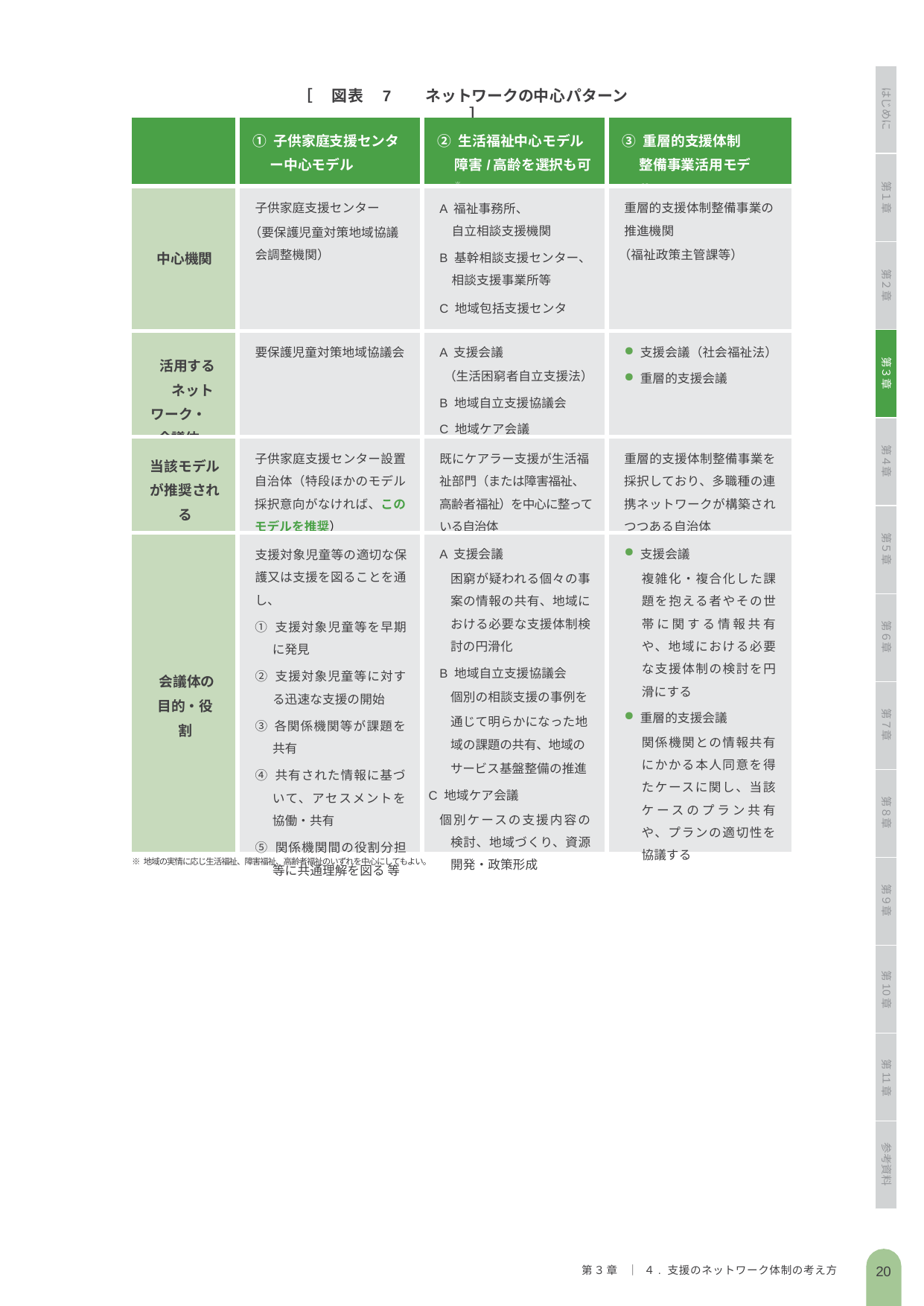

［	図表　7　　ネットワークの中心パターン　　］
はじめに
|  | ① 子供家庭支援センター中心モデル | ② 生活福祉中心モデル 障害/高齢を選択も可※ | ③ 重層的支援体制 整備事業活用モデル |
| --- | --- | --- | --- |
| 中心機関 | 子供家庭支援センター （要保護児童対策地域協議会調整機関） | A 福祉事務所、 自立相談支援機関 B 基幹相談支援センター、 相談支援事業所等 C 地域包括支援センターのいずれか | 重層的支援体制整備事業の推進機関 （福祉政策主管課等） |
| 活用する 　　ネットワーク・ 会議体 | 要保護児童対策地域協議会 | A 支援会議 （生活困窮者自立支援法） B 地域自立支援協議会 C 地域ケア会議 | 支援会議（社会福祉法） 重層的支援会議 |
| 当該モデルが推奨される 自治体 | 子供家庭支援センター設置自治体（特段ほかのモデル採択意向がなければ、このモデルを推奨） | 既にケアラー支援が生活福祉部門（または障害福祉、高齢者福祉）を中心に整っている自治体 | 重層的支援体制整備事業を採択しており、多職種の連携ネットワークが構築されつつある自治体 |
| 会議体の目的・役割 | 支援対象児童等の適切な保護又は支援を図ることを通し、 ① 支援対象児童等を早期に発見 ② 支援対象児童等に対する迅速な支援の開始 ③ 各関係機関等が課題を共有 ④ 共有された情報に基づいて、アセスメントを協働・共有 ⑤ 関係機関間の役割分担等に共通理解を図る 等 | A 支援会議 困窮が疑われる個々の事案の情報の共有、地域における必要な支援体制検討の円滑化 B 地域自立支援協議会 個別の相談支援の事例を通じて明らかになった地域の課題の共有、地域のサービス基盤整備の推進 C 地域ケア会議 個別ケースの支援内容の検討、地域づくり、資源開発・政策形成 | 支援会議 複雑化・複合化した課題を抱える者やその世帯に関する情報共有や、地域における必要な支援体制の検討を円滑にする 重層的支援会議 関係機関との情報共有にかかる本人同意を得たケースに関し、当該ケースのプラン共有や、プランの適切性を協議する |

第１章

第２章

第３章

第４章

第５章

第６章

第７章

第８章
※ 地域の実情に応じ生活福祉、障害福祉、高齢者福祉のいずれを中心にしてもよい。

第９章
第10章

第11章

参考資料

20
第３章  ｜  ４. 支援のネットワーク体制の考え方